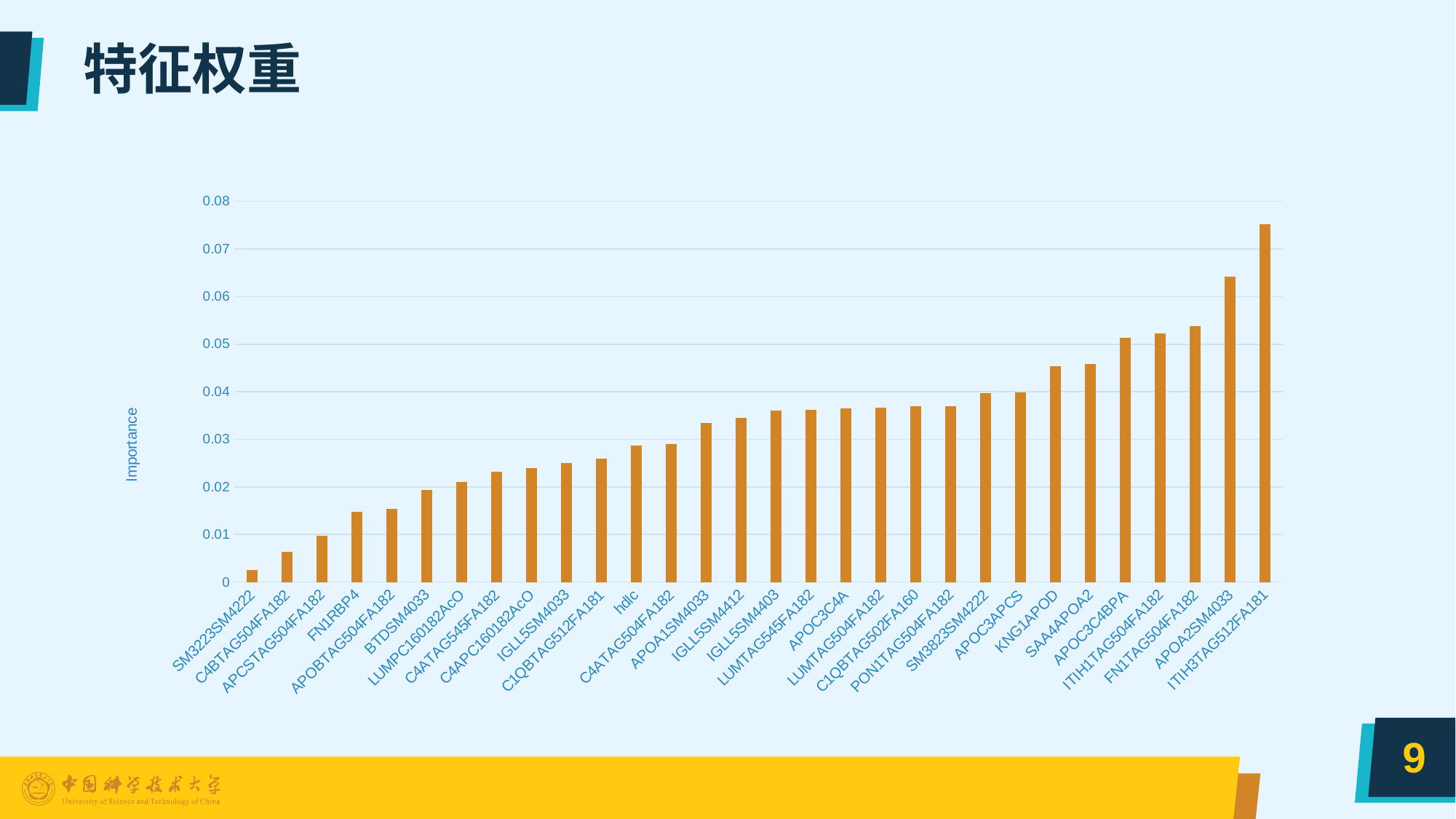

# 特征权重

### Chart:

| Category |  |
|---|---|
| SM3223SM4222 | 0.0025648626939647886 |
| C4BTAG504FA182 | 0.0063009349336554605 |
| APCSTAG504FA182 | 0.009663689495558958 |
| FN1RBP4 | 0.014748905016607491 |
| APOBTAG504FA182 | 0.01542034132812919 |
| BTDSM4033 | 0.01931429307053861 |
| LUMPC160182AcO | 0.021039165888730185 |
| C4ATAG545FA182 | 0.02317520859630478 |
| C4APC160182AcO | 0.02400362679249472 |
| IGLL5SM4033 | 0.025087756998598998 |
| C1QBTAG512FA181 | 0.025961128648890993 |
| hdlc | 0.028763330768284915 |
| C4ATAG504FA182 | 0.029018903344430146 |
| APOA1SM4033 | 0.03348138790076238 |
| IGLL5SM4412 | 0.03458412032650771 |
| IGLL5SM4403 | 0.03607869495756337 |
| LUMTAG545FA182 | 0.03619278249156265 |
| APOC3C4A | 0.036515823578298454 |
| LUMTAG504FA182 | 0.0366871353032277 |
| C1QBTAG502FA160 | 0.03691233088336718 |
| PON1TAG504FA182 | 0.03696841655673336 |
| SM3823SM4222 | 0.03970147579962178 |
| APOC3APCS | 0.03990247378678911 |
| KNG1APOD | 0.04537668239709021 |
| SAA4APOA2 | 0.04585149825537265 |
| APOC3C4BPA | 0.05130954586843101 |
| ITIH1TAG504FA182 | 0.05220837128543964 |
| FN1TAG504FA182 | 0.05384431524842104 |
| APOA2SM4033 | 0.06416788248315004 |
| ITIH3TAG512FA181 | 0.07515491530147222 |
9